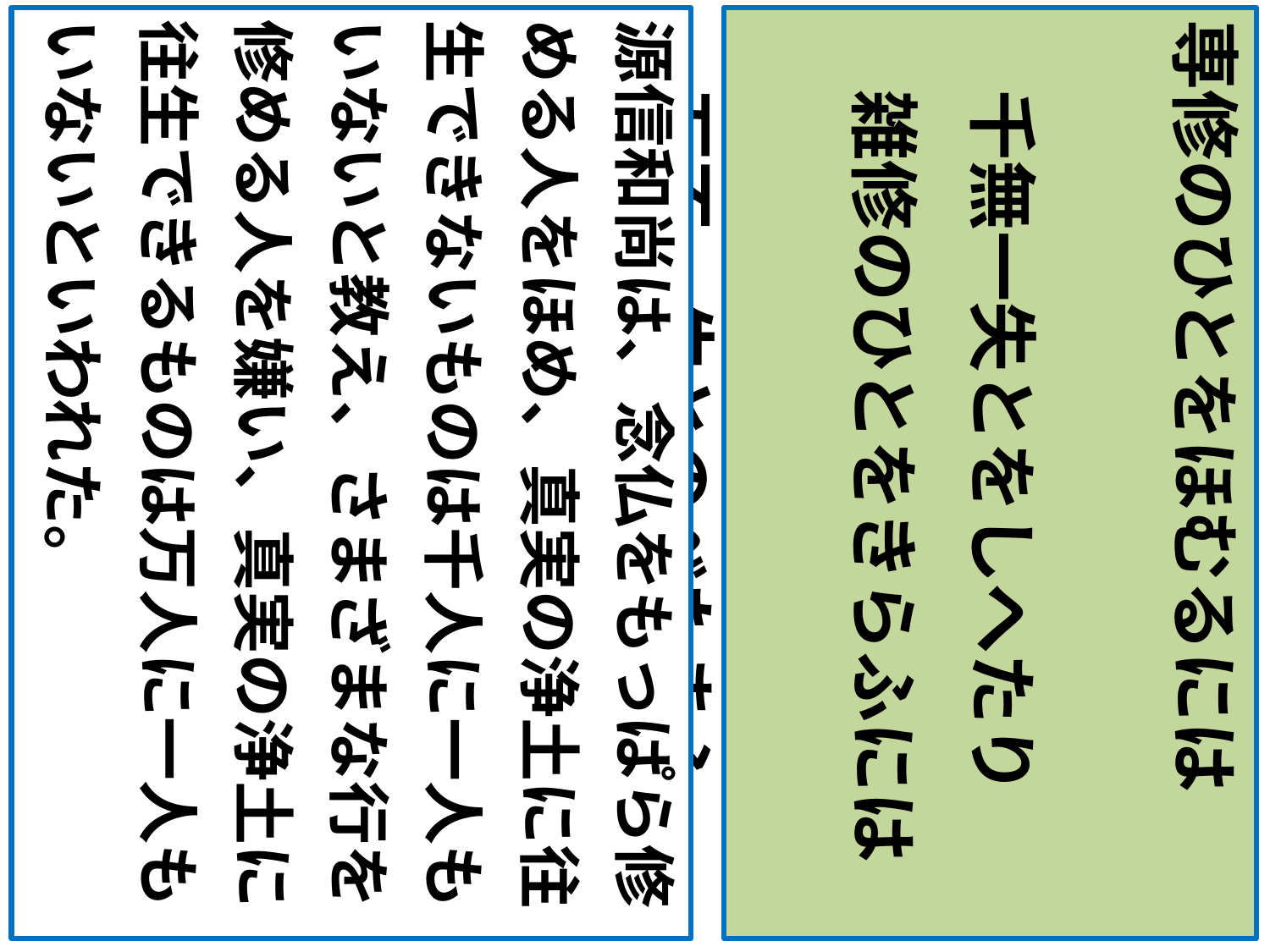

専修のひとをほむるには

　千無一失とをしへたり

　雑修のひとをきらふには

　万不一生とのべたまふ

　　　　　　　　『高僧和讃』「源信讃」（註五九四頁）
源信和尚は、念仏をもっぱら修

める人をほめ、真実の浄土に往

生できないものは千人に一人も

いないと教え、さまざまな行を

修める人を嫌い、真実の浄土に

往生できるものは万人に一人も

いないといわれた。